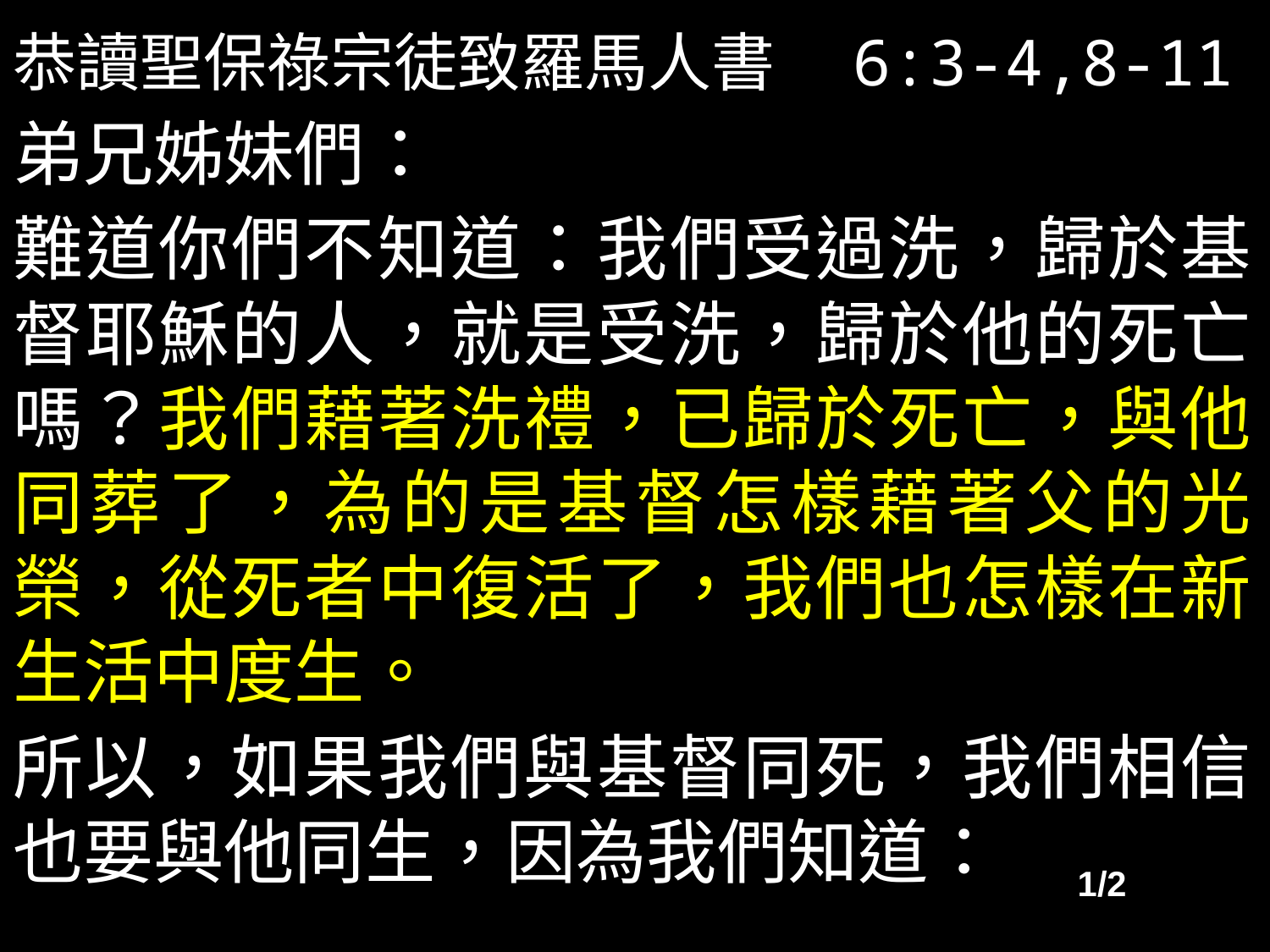

恭讀聖保祿宗徒致羅馬人書　6:3-4,8-11
弟兄姊妹們：
難道你們不知道：我們受過洗，歸於基督耶穌的人，就是受洗，歸於他的死亡嗎？我們藉著洗禮，已歸於死亡，與他同葬了，為的是基督怎樣藉著父的光榮，從死者中復活了，我們也怎樣在新生活中度生。
所以，如果我們與基督同死，我們相信也要與他同生，因為我們知道：

1/2